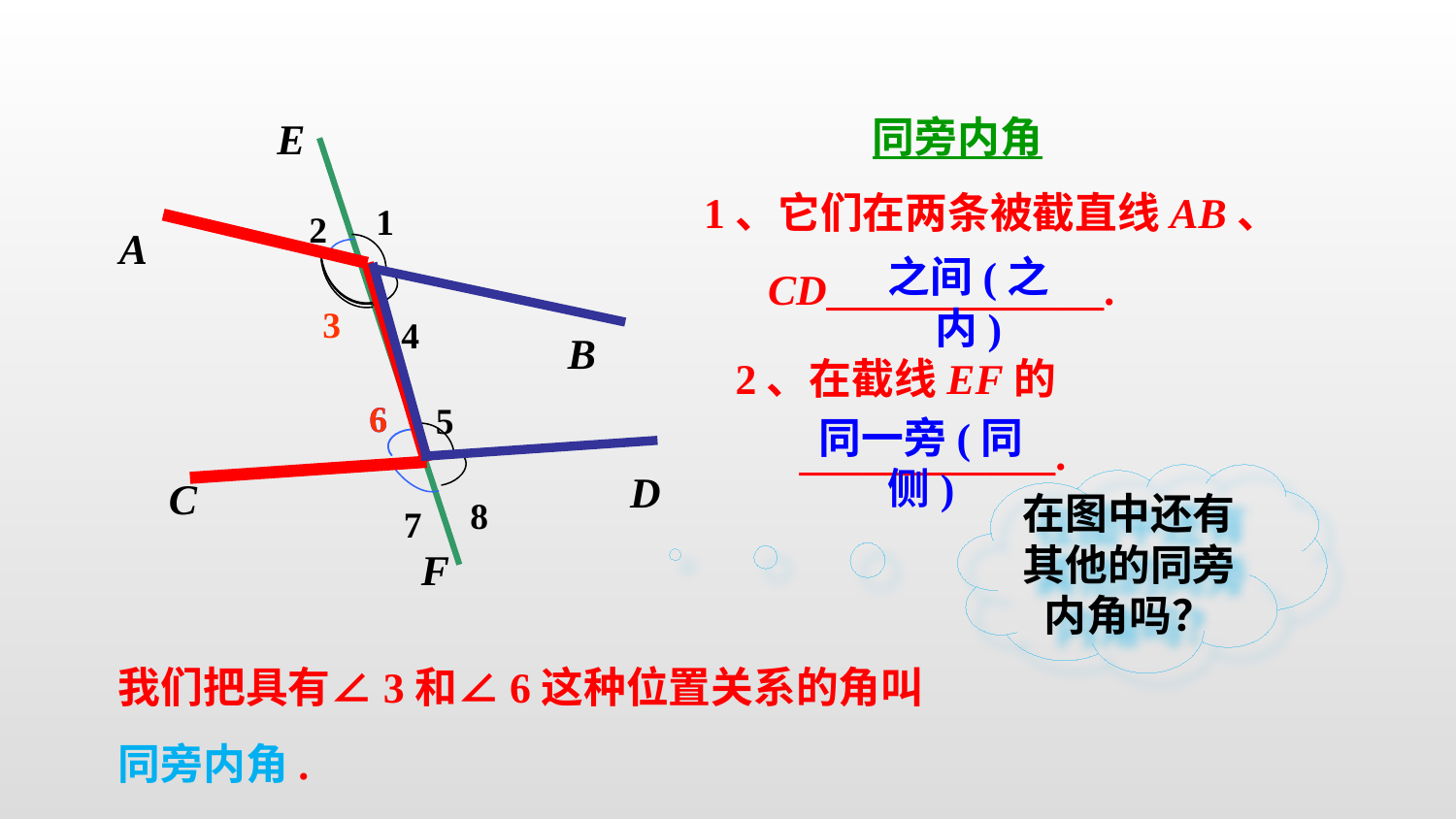

E

F
同旁内角
1、它们在两条被截直线AB、
      CD_____________.
1
2

A

之间(之内)

3
6

4
5

2、在截线EF的
      ____________.
B
6

同一旁(同侧)

7

8
D
在图中还有其他的同旁内角吗？
C
我们把具有∠3和∠6这种位置关系的角叫
同旁内角.